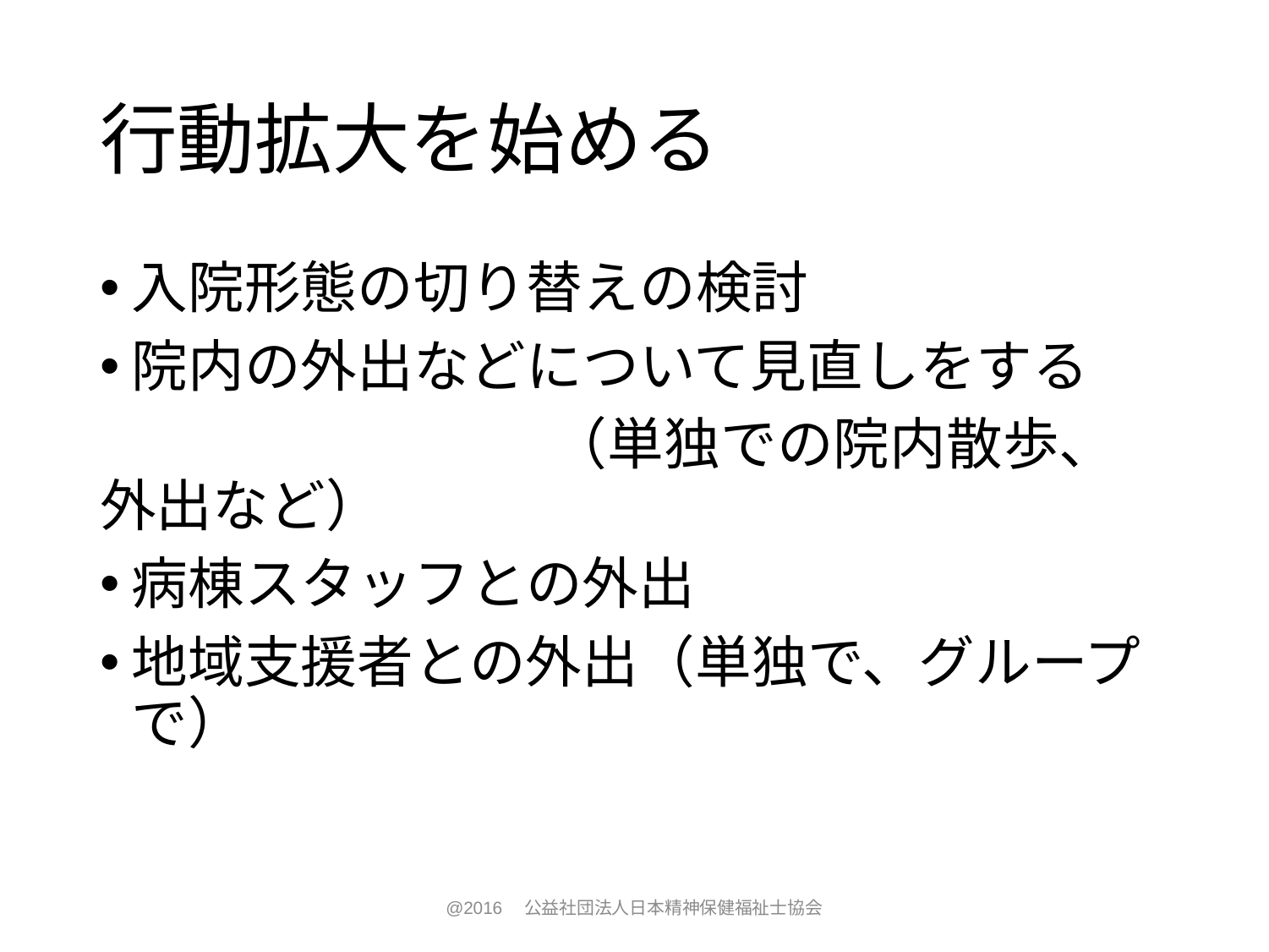

# 行動拡大を始める
入院形態の切り替えの検討
院内の外出などについて見直しをする
　　　　　　　　（単独での院内散歩、外出など）
病棟スタッフとの外出
地域支援者との外出（単独で、グループで）

@2016　公益社団法人日本精神保健福祉士協会